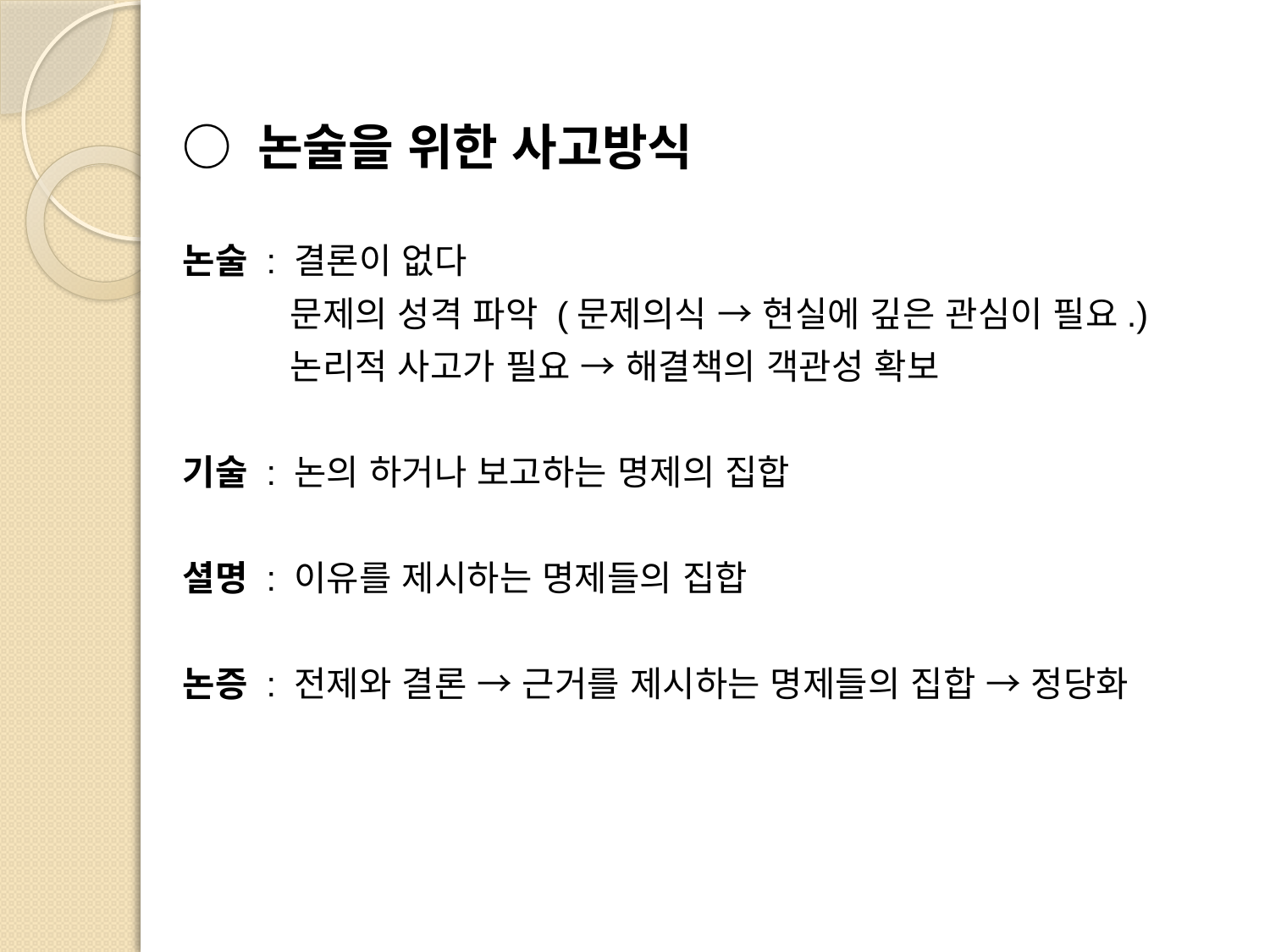

○ 논술을 위한 사고방식

논술 : 결론이 없다
	      문제의 성격 파악 (문제의식 → 현실에 깊은 관심이 필요.)
	      논리적 사고가 필요 → 해결책의 객관성 확보

기술 : 논의 하거나 보고하는 명제의 집합

셜명 : 이유를 제시하는 명제들의 집합

논증 : 전제와 결론 → 근거를 제시하는 명제들의 집합 → 정당화